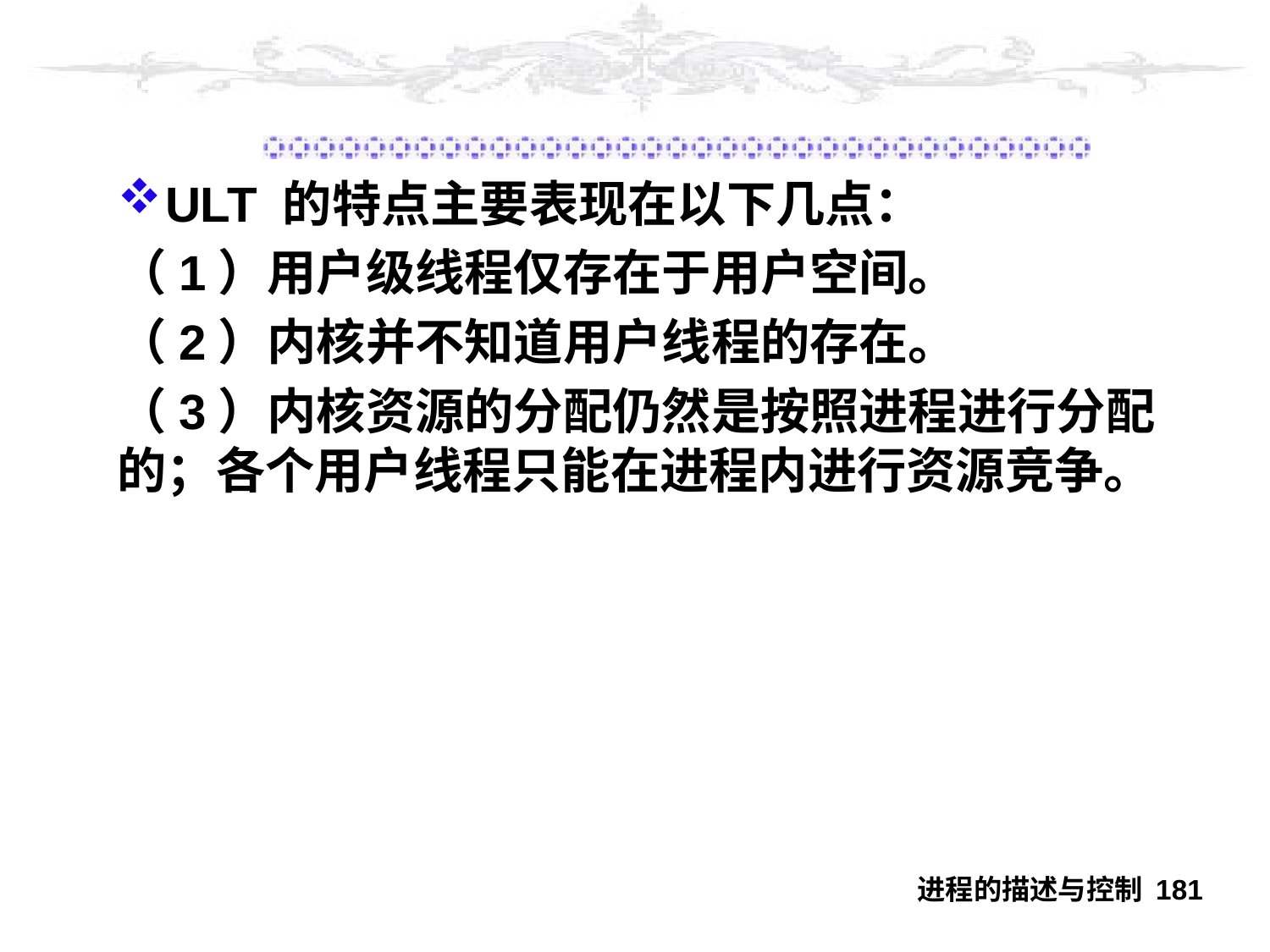

#
ULT 的特点主要表现在以下几点：
（1）用户级线程仅存在于用户空间。
（2）内核并不知道用户线程的存在。
（3）内核资源的分配仍然是按照进程进行分配的；各个用户线程只能在进程内进行资源竞争。